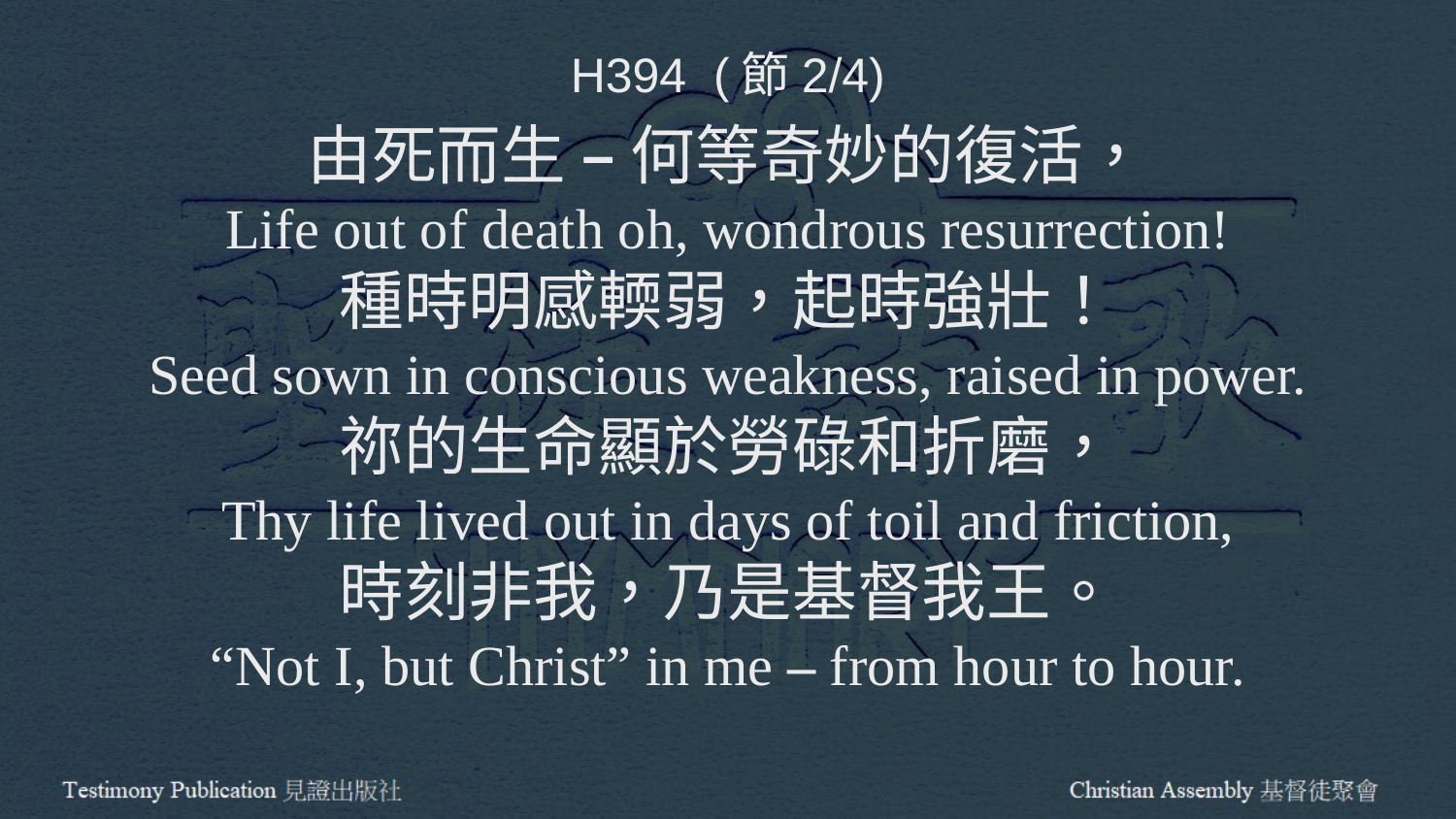

H394  (節2/4)
由死而生 – 何等奇妙的復活，
Life out of death oh, wondrous resurrection!
種時明感輭弱，起時強壯！
Seed sown in conscious weakness, raised in power.
祢的生命顯於勞碌和折磨，
Thy life lived out in days of toil and friction,
時刻非我，乃是基督我王。
“Not I, but Christ” in me – from hour to hour.